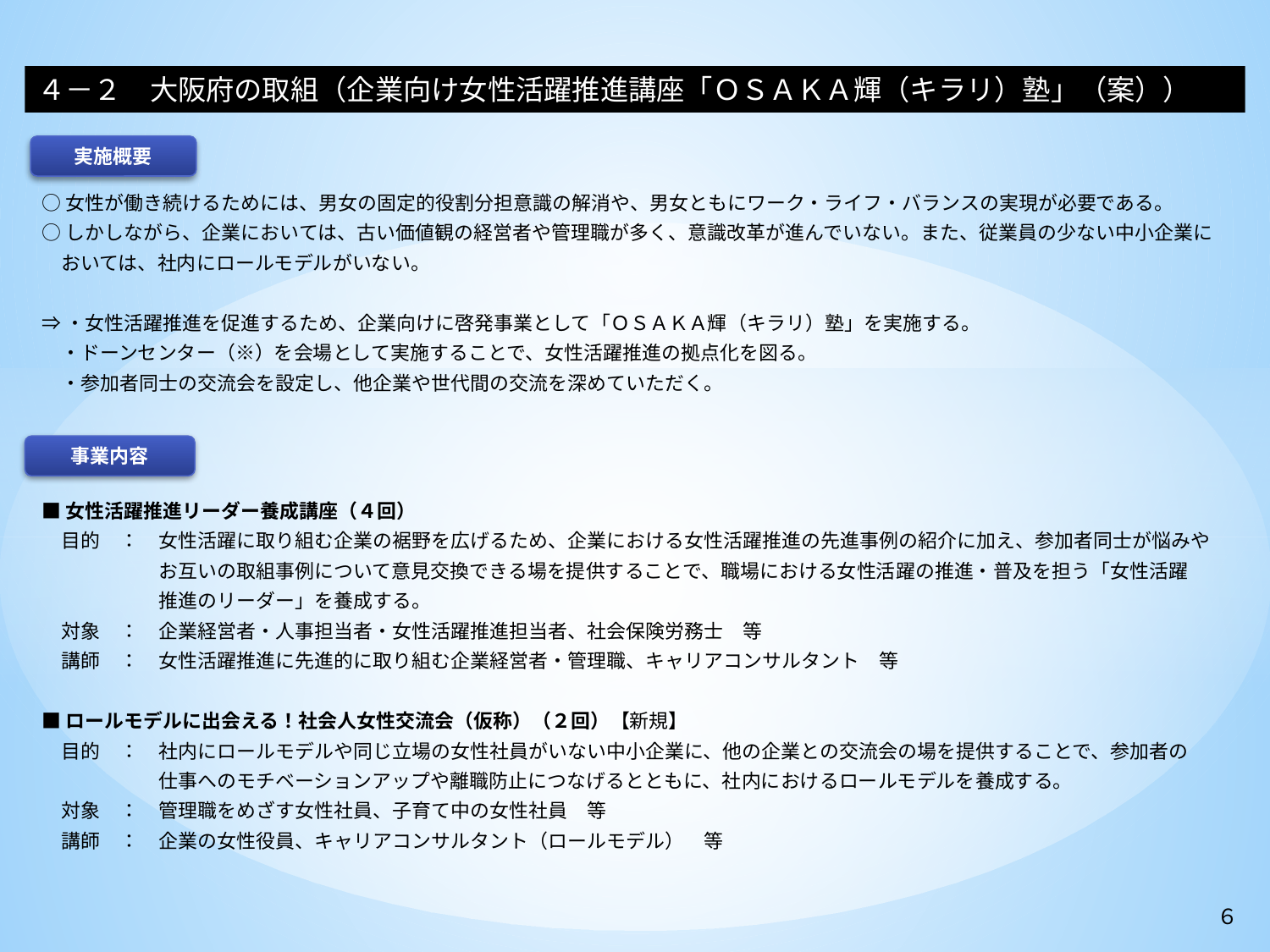

４－２　大阪府の取組（企業向け女性活躍推進講座「ＯＳＡＫＡ輝（キラリ）塾」（案））
実施概要

○女性が働き続けるためには、男女の固定的役割分担意識の解消や、男女ともにワーク・ライフ・バランスの実現が必要である。
○しかしながら、企業においては、古い価値観の経営者や管理職が多く、意識改革が進んでいない。また、従業員の少ない中小企業に
　おいては、社内にロールモデルがいない。

⇒・女性活躍推進を促進するため、企業向けに啓発事業として「ＯＳＡＫＡ輝（キラリ）塾」を実施する。
　・ドーンセンター（※）を会場として実施することで、女性活躍推進の拠点化を図る。
　・参加者同士の交流会を設定し、他企業や世代間の交流を深めていただく。
事業内容
■女性活躍推進リーダー養成講座（４回）
　目的　：　女性活躍に取り組む企業の裾野を広げるため、企業における女性活躍推進の先進事例の紹介に加え、参加者同士が悩みや
　　　　　　お互いの取組事例について意見交換できる場を提供することで、職場における女性活躍の推進・普及を担う「女性活躍
　　　　　　推進のリーダー」を養成する。
　対象　：　企業経営者・人事担当者・女性活躍推進担当者、社会保険労務士　等
　講師　：　女性活躍推進に先進的に取り組む企業経営者・管理職、キャリアコンサルタント　等

■ロールモデルに出会える！社会人女性交流会（仮称）（２回）【新規】
　目的　：　社内にロールモデルや同じ立場の女性社員がいない中小企業に、他の企業との交流会の場を提供することで、参加者の
　　　　　　仕事へのモチベーションアップや離職防止につなげるとともに、社内におけるロールモデルを養成する。
　対象　：　管理職をめざす女性社員、子育て中の女性社員　等
　講師　：　企業の女性役員、キャリアコンサルタント（ロールモデル）　等

６